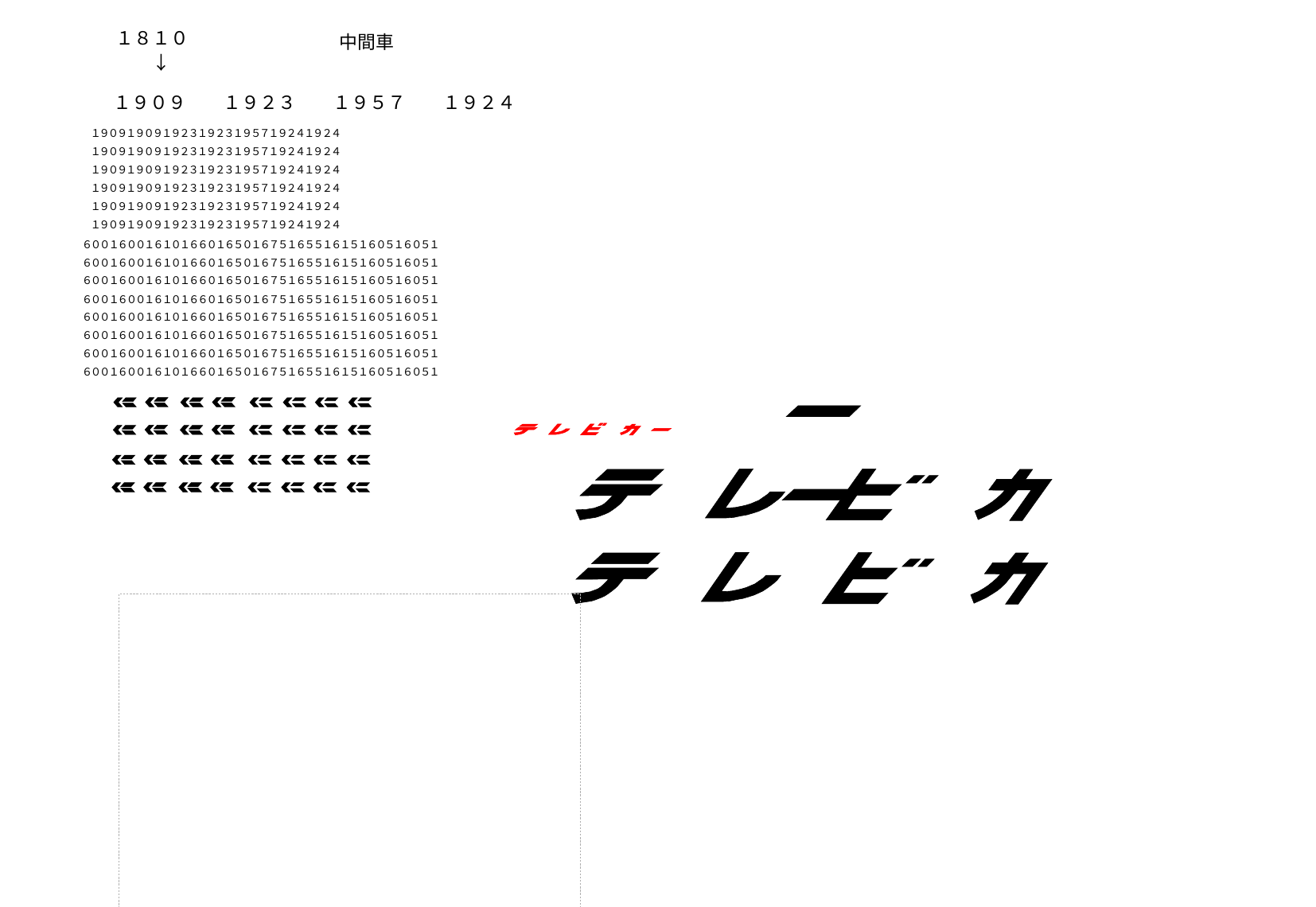

１８１０
　　↓
中間車
１９０９　　１９２３　　１９５７　　１９２４
１９０９１９０９１９２３１９２３１９５７１９２４１９２４
１９０９１９０９１９２３１９２３１９５７１９２４１９２４
１９０９１９０９１９２３１９２３１９５７１９２４１９２４
１９０９１９０９１９２３１９２３１９５７１９２４１９２４
１９０９１９０９１９２３１９２３１９５７１９２４１９２４
１９０９１９０９１９２３１９２３１９５７１９２４１９２４

６００１６００１６１０１６６０１６５０１６７５１６５５１６１５１６０５１６０５１
６００１６００１６１０１６６０１６５０１６７５１６５５１６１５１６０５１６０５１
６００１６００１６１０１６６０１６５０１６７５１６５５１６１５１６０５１６０５１
６００１６００１６１０１６６０１６５０１６７５１６５５１６１５１６０５１６０５１
６００１６００１６１０１６６０１６５０１６７５１６５５１６１５１６０５１６０５１
６００１６００１６１０１６６０１６５０１６７５１６５５１６１５１６０５１６０５１
６００１６００１６１０１６６０１６５０１６７５１６５５１６１５１６０５１６０５１
６００１６００１６１０１６６０１６５０１６７５１６５５１６１５１６０５１６０５１